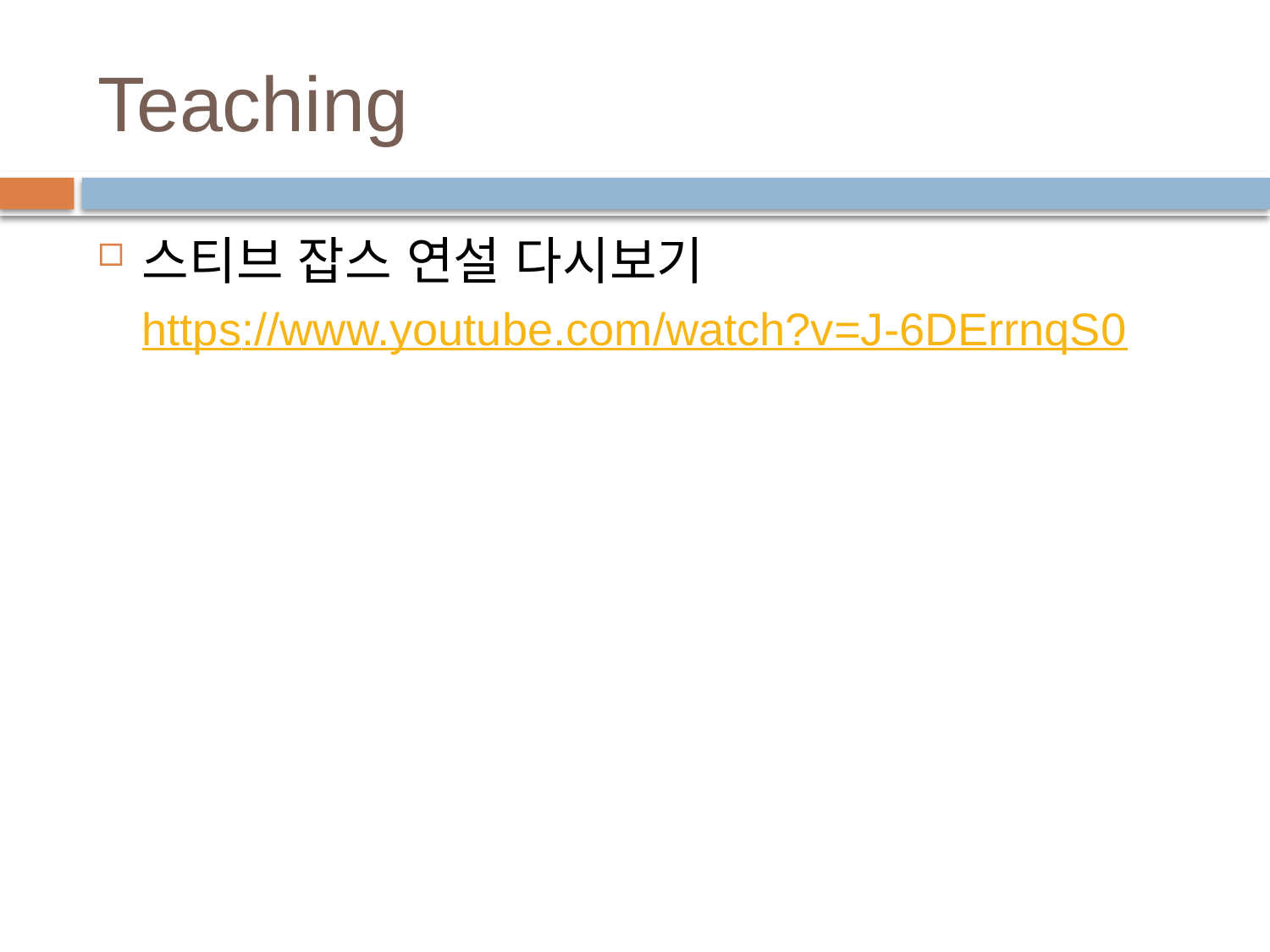

# Teaching
스티브 잡스 연설 다시보기
https://www.youtube.com/watch?v=J-6DErrnqS0